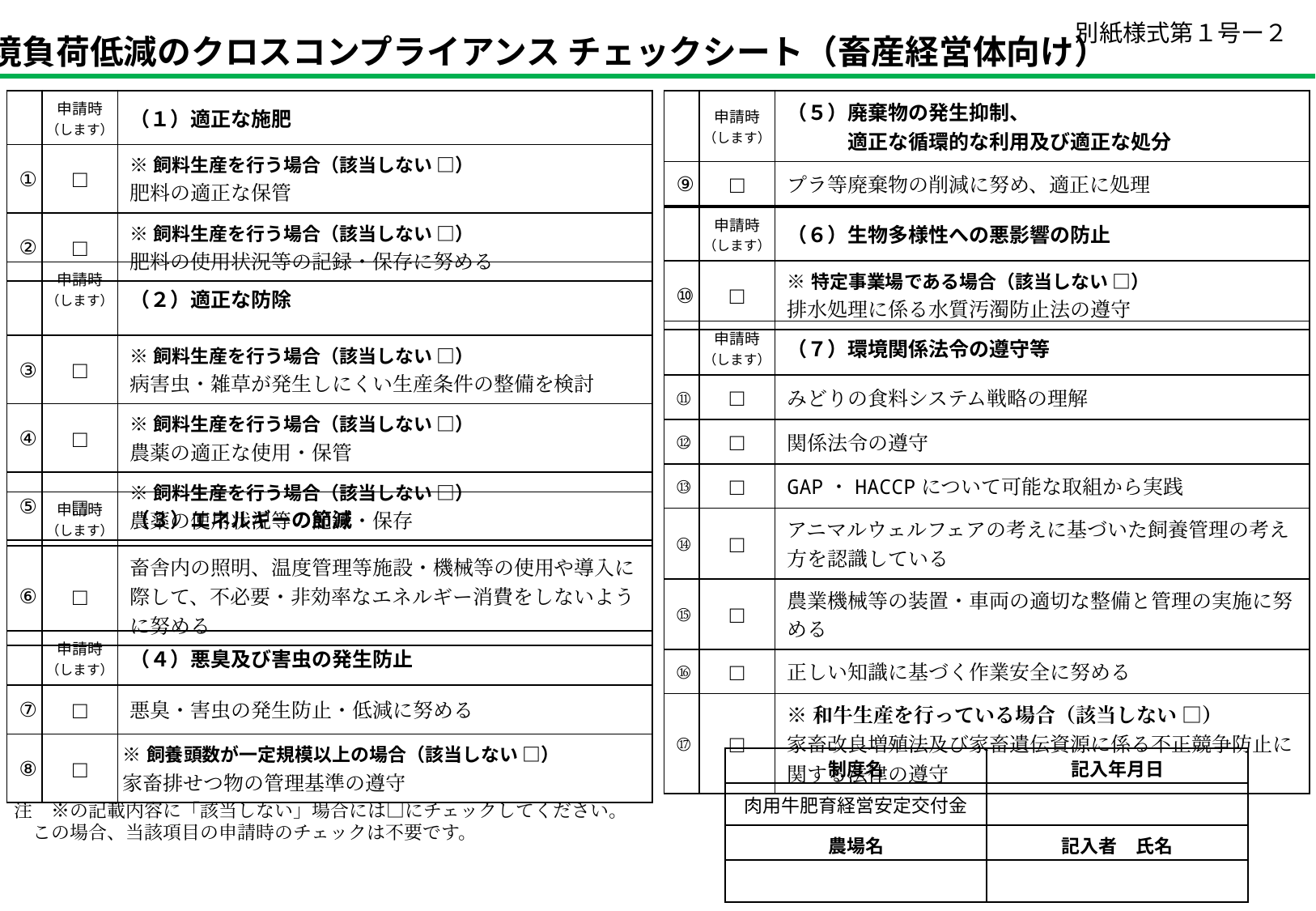

別紙様式第１号ー２
環境負荷低減のクロスコンプライアンス チェックシート（畜産経営体向け）
|  | 申請時 （します） | （１）適正な施肥 |
| --- | --- | --- |
| ① | □ | ※飼料生産を行う場合（該当しない □） 肥料の適正な保管 |
| ② | □ | ※飼料生産を行う場合（該当しない □） 肥料の使用状況等の記録・保存に努める |
|  | 申請時 （します） | （５）廃棄物の発生抑制、 　　　適正な循環的な利用及び適正な処分 |
| --- | --- | --- |
| ⑨ | □ | プラ等廃棄物の削減に努め、適正に処理 |
|  | 申請時 （します） | （６）生物多様性への悪影響の防止 |
| --- | --- | --- |
| ⑩ | □ | ※特定事業場である場合（該当しない □） 排水処理に係る水質汚濁防止法の遵守 |
|  | 申請時 （します） | （２）適正な防除 |
| --- | --- | --- |
| ③ | □ | ※飼料生産を行う場合（該当しない □） 病害虫・雑草が発生しにくい生産条件の整備を検討 |
| ④ | □ | ※飼料生産を行う場合（該当しない □） 農薬の適正な使用・保管 |
| ⑤ | □ | ※飼料生産を行う場合（該当しない □） 農薬の使用状況等の記録・保存 |
|  | 申請時 （します） | （７）環境関係法令の遵守等 |
| --- | --- | --- |
| ⑪ | □ | みどりの食料システム戦略の理解 |
| ⑫ | □ | 関係法令の遵守 |
| ⑬ | □ | GAP・HACCPについて可能な取組から実践 |
| ⑭ | □ | アニマルウェルフェアの考えに基づいた飼養管理の考え方を認識している |
| ⑮ | □ | 農業機械等の装置・車両の適切な整備と管理の実施に努める |
| ⑯ | □ | 正しい知識に基づく作業安全に努める |
| ⑰ | □ | ※和牛生産を行っている場合（該当しない □） 家畜改良増殖法及び家畜遺伝資源に係る不正競争防止に関する法律の遵守 |
|  | 申請時 （します） | （３）エネルギーの節減 |
| --- | --- | --- |
| ⑥ | □ | 畜舎内の照明、温度管理等施設・機械等の使用や導入に際して、不必要・非効率なエネルギー消費をしないように努める |
|  | 申請時 （します） | （４）悪臭及び害虫の発生防止 |
| --- | --- | --- |
| ⑦ | □ | 悪臭・害虫の発生防止・低減に努める |
| ⑧ | □ | ※飼養頭数が一定規模以上の場合（該当しない □） 家畜排せつ物の管理基準の遵守 |
| 制度名 | 記入年月日 |
| --- | --- |
| 肉用牛肥育経営安定交付金 |  |
| 農場名 | 記入者　氏名 |
|  |  |
注　※の記載内容に「該当しない」場合には□にチェックしてください。
　この場合、当該項目の申請時のチェックは不要です。